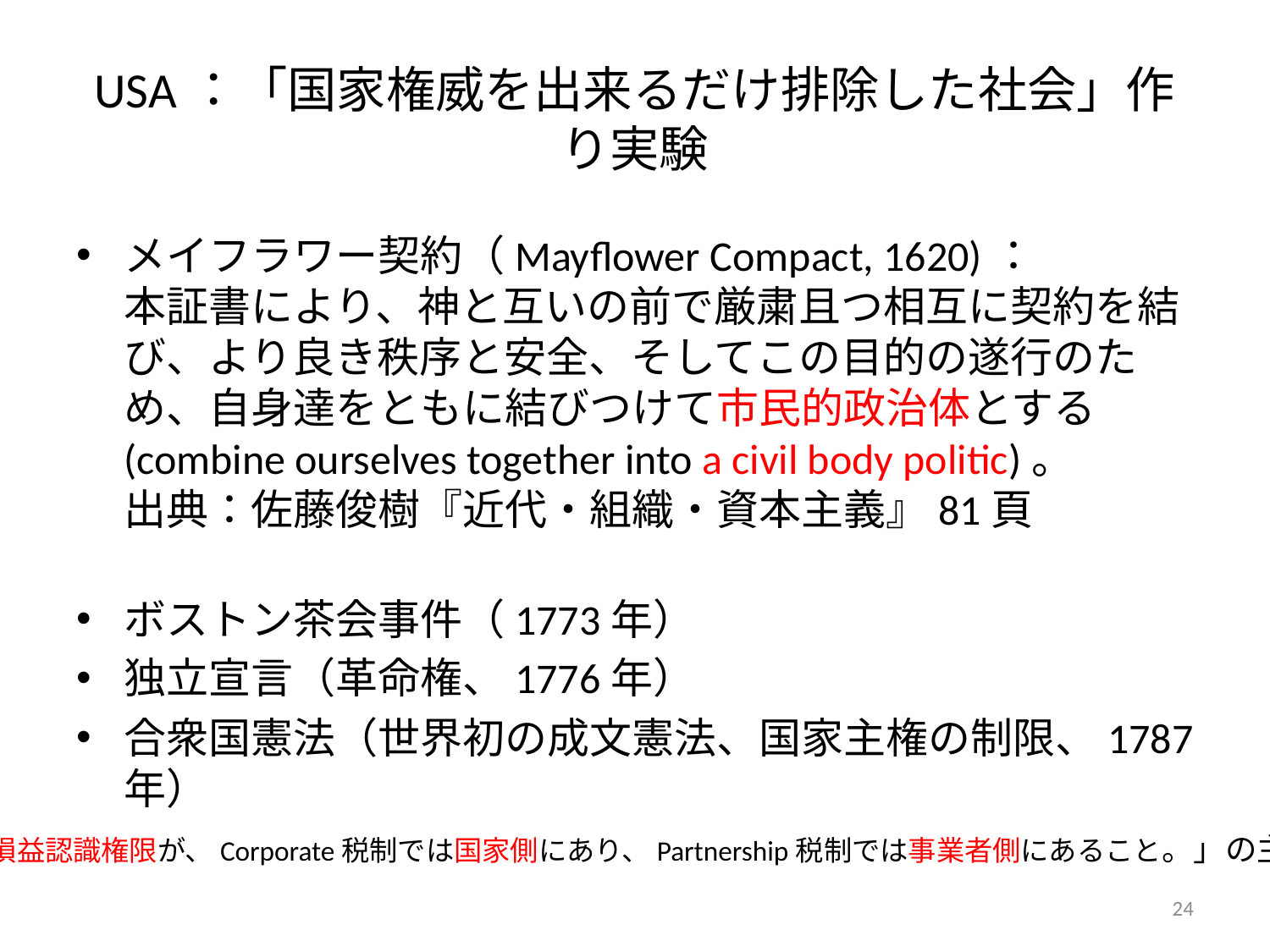

# USA：「国家権威を出来るだけ排除した社会」作り実験
メイフラワー契約（Mayflower Compact, 1620)：
本証書により、神と互いの前で厳粛且つ相互に契約を結び、より良き秩序と安全、そしてこの目的の遂行のため、自身達をともに結びつけて市民的政治体とする(combine ourselves together into a civil body politic)。
出典：佐藤俊樹『近代・組織・資本主義』81頁
ボストン茶会事件（1773年）
独立宣言（革命権、1776年）
合衆国憲法（世界初の成文憲法、国家主権の制限、1787年）
「損益認識権限が、Corporate税制では国家側にあり、Partnership税制では事業者側にあること。」の主因
24